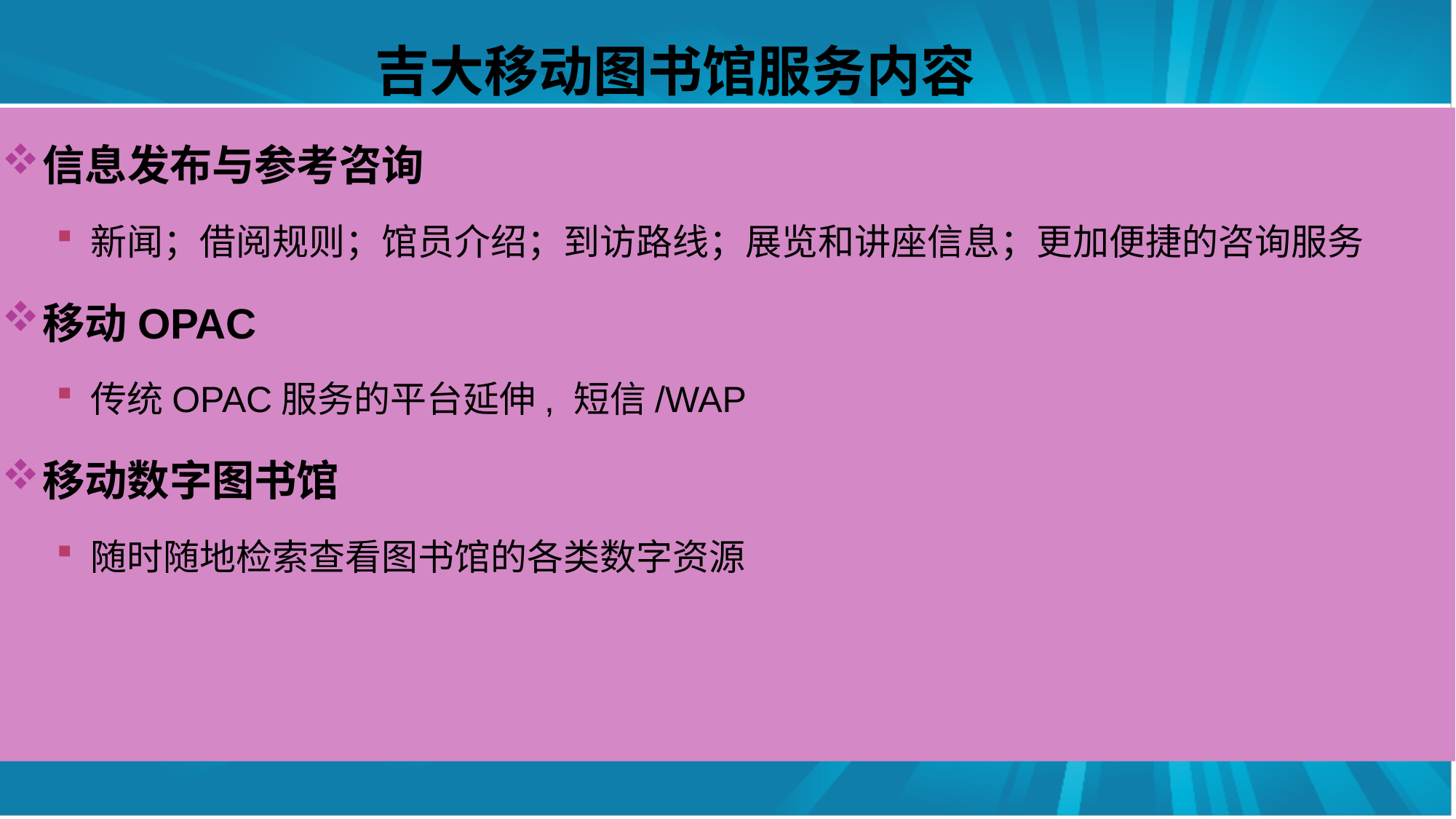

吉大移动图书馆服务内容
信息发布与参考咨询
新闻；借阅规则；馆员介绍；到访路线；展览和讲座信息；更加便捷的咨询服务
移动OPAC
传统OPAC服务的平台延伸, 短信/WAP
移动数字图书馆
随时随地检索查看图书馆的各类数字资源